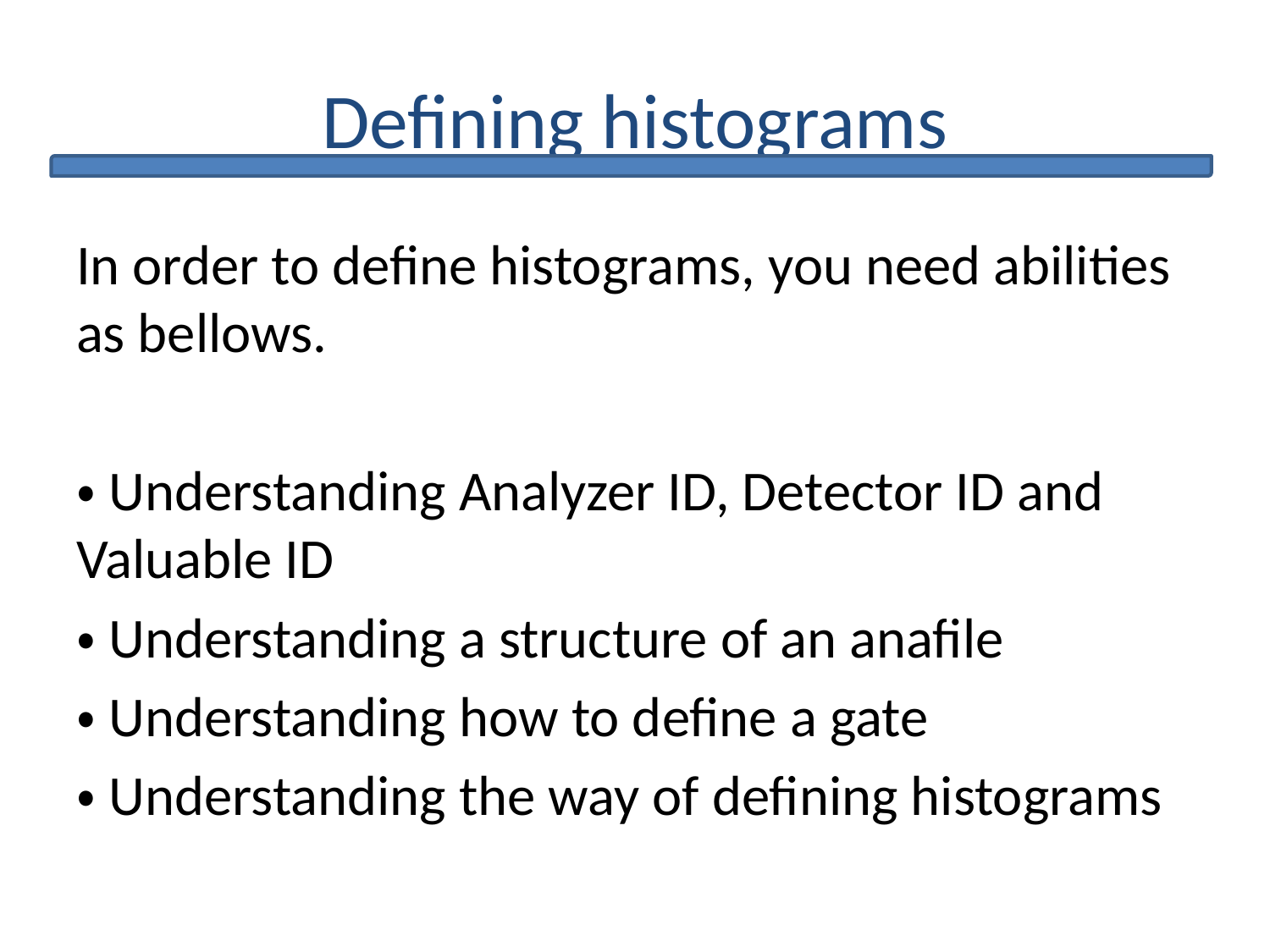

# Defining histograms

In order to define histograms, you need abilities as bellows.

・Understanding Analyzer ID, Detector ID and Valuable ID
・Understanding a structure of an anafile
・Understanding how to define a gate
・Understanding the way of defining histograms